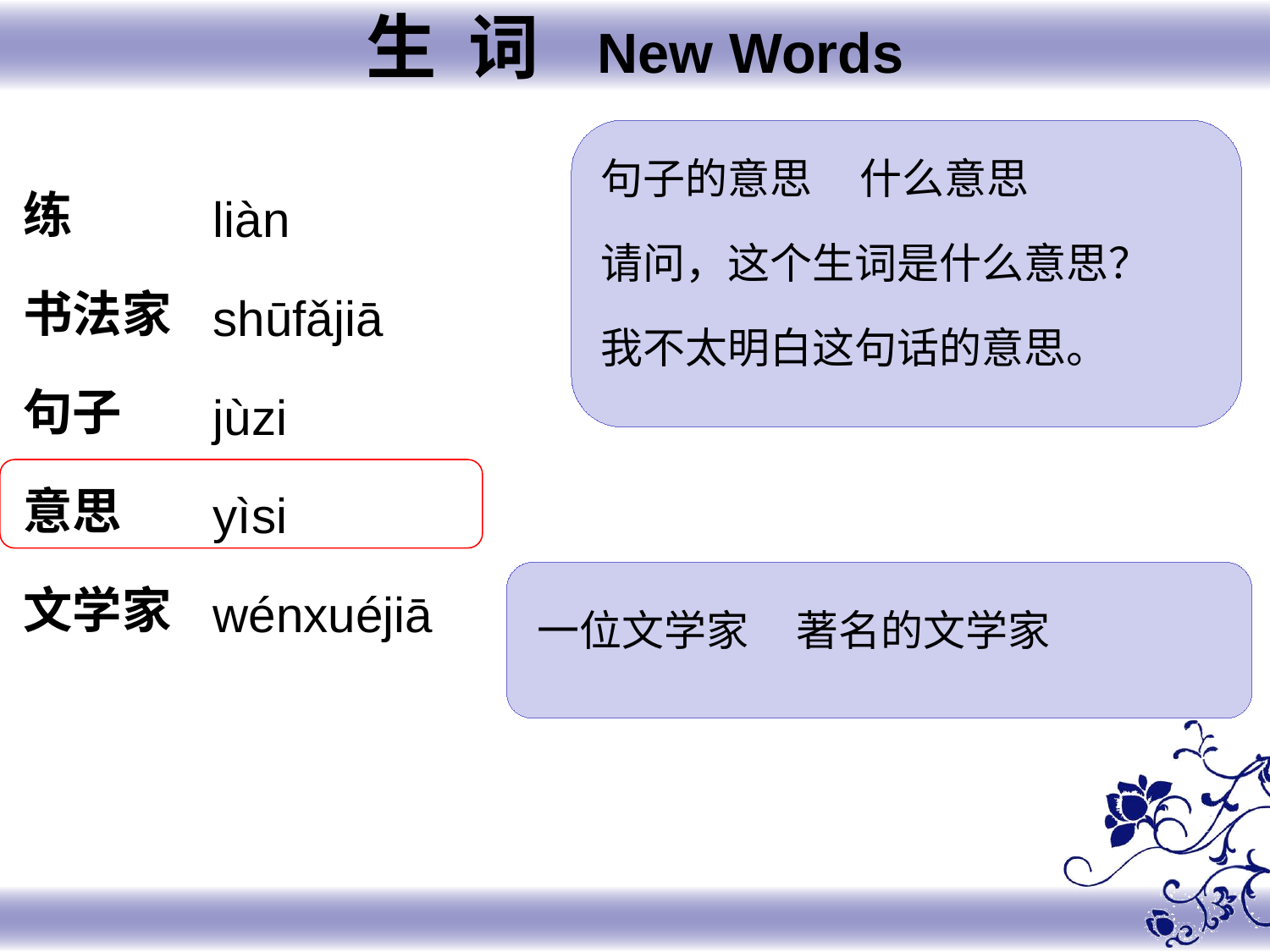

生  词   New Words
句子的意思     什么意思
请问，这个生词是什么意思？
我不太明白这句话的意思。

练
书法家
句子
意思
文学家

liàn
shūfǎjiā
jùzi
yìsi
wénxuéjiā

一位文学家     著名的文学家